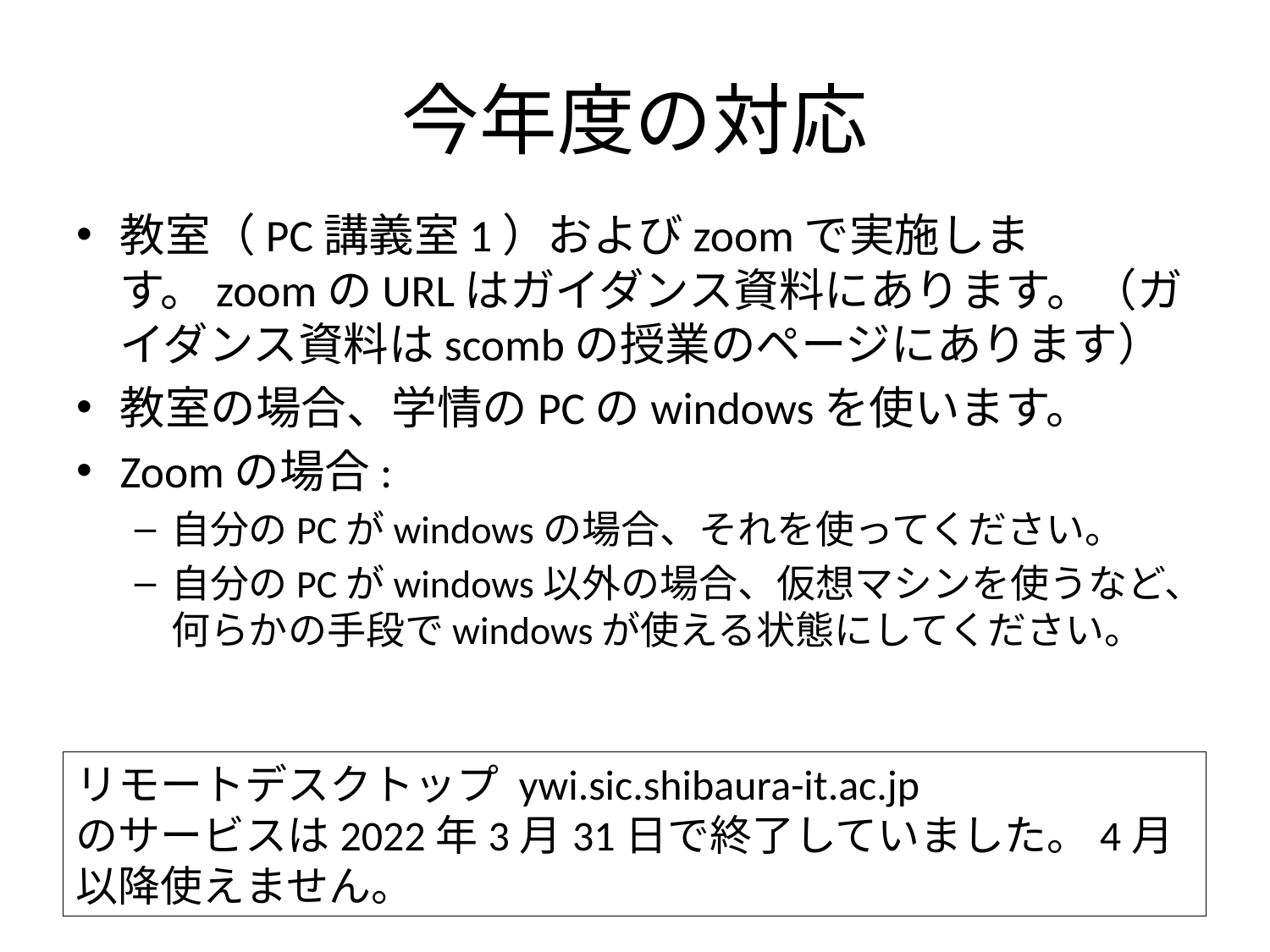

# 今年度の対応
教室（PC講義室1）およびzoomで実施します。zoomのURLはガイダンス資料にあります。（ガイダンス資料はscombの授業のページにあります）
教室の場合、学情のPCのwindowsを使います。
Zoomの場合:
自分のPCがwindowsの場合、それを使ってください。
自分のPCがwindows以外の場合、仮想マシンを使うなど、何らかの手段でwindowsが使える状態にしてください。
リモートデスクトップ ywi.sic.shibaura-it.ac.jp
のサービスは2022年3月31日で終了していました。4月以降使えません。